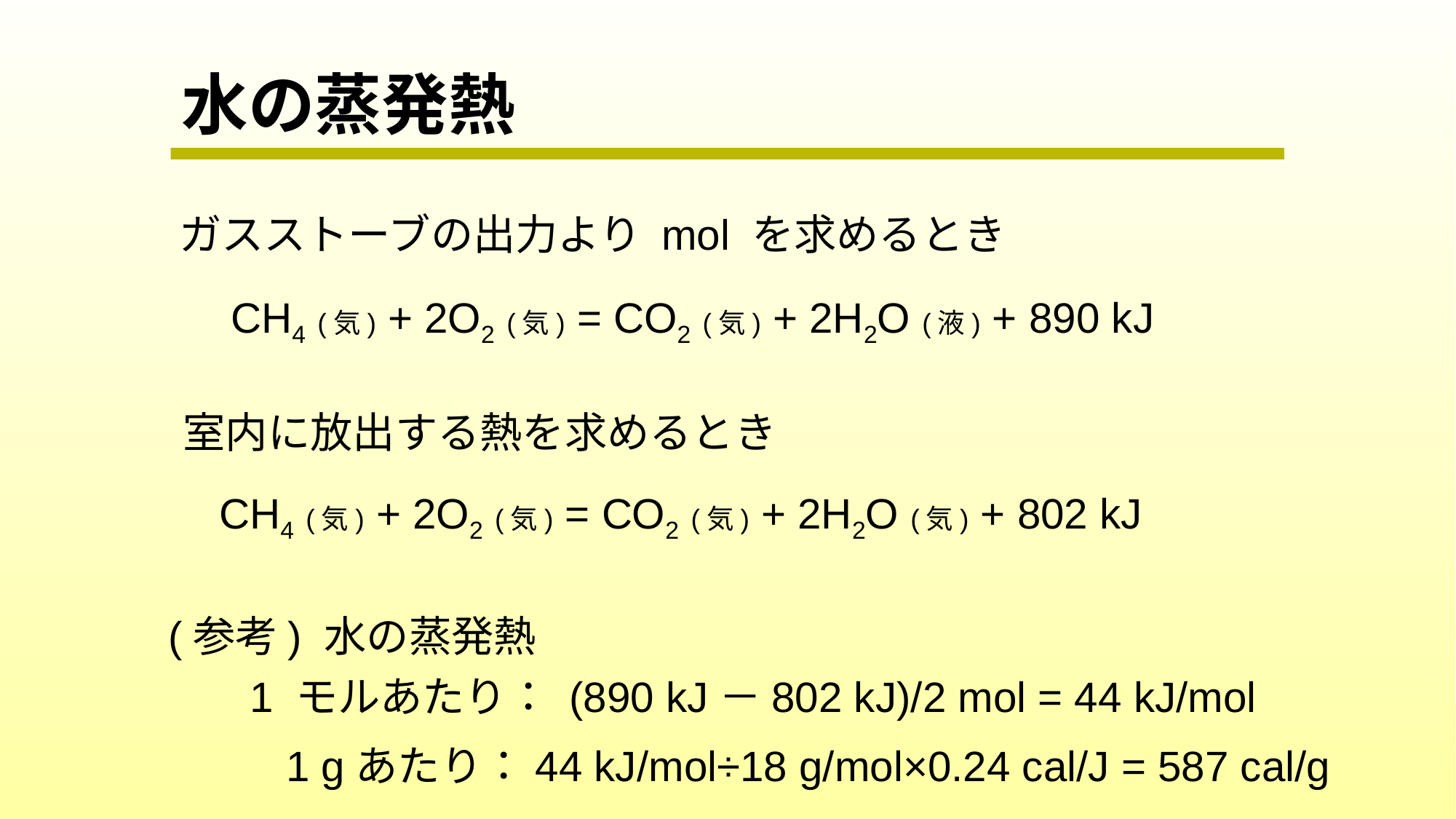

# 水の蒸発熱
ガスストーブの出力より mol を求めるとき
CH4 (気) + 2O2 (気) = CO2 (気) + 2H2O (液) + 890 kJ
室内に放出する熱を求めるとき
CH4 (気) + 2O2 (気) = CO2 (気) + 2H2O (気) + 802 kJ
(参考) 水の蒸発熱
1 モルあたり： (890 kJ－802 kJ)/2 mol = 44 kJ/mol
1 gあたり：44 kJ/mol÷18 g/mol×0.24 cal/J = 587 cal/g